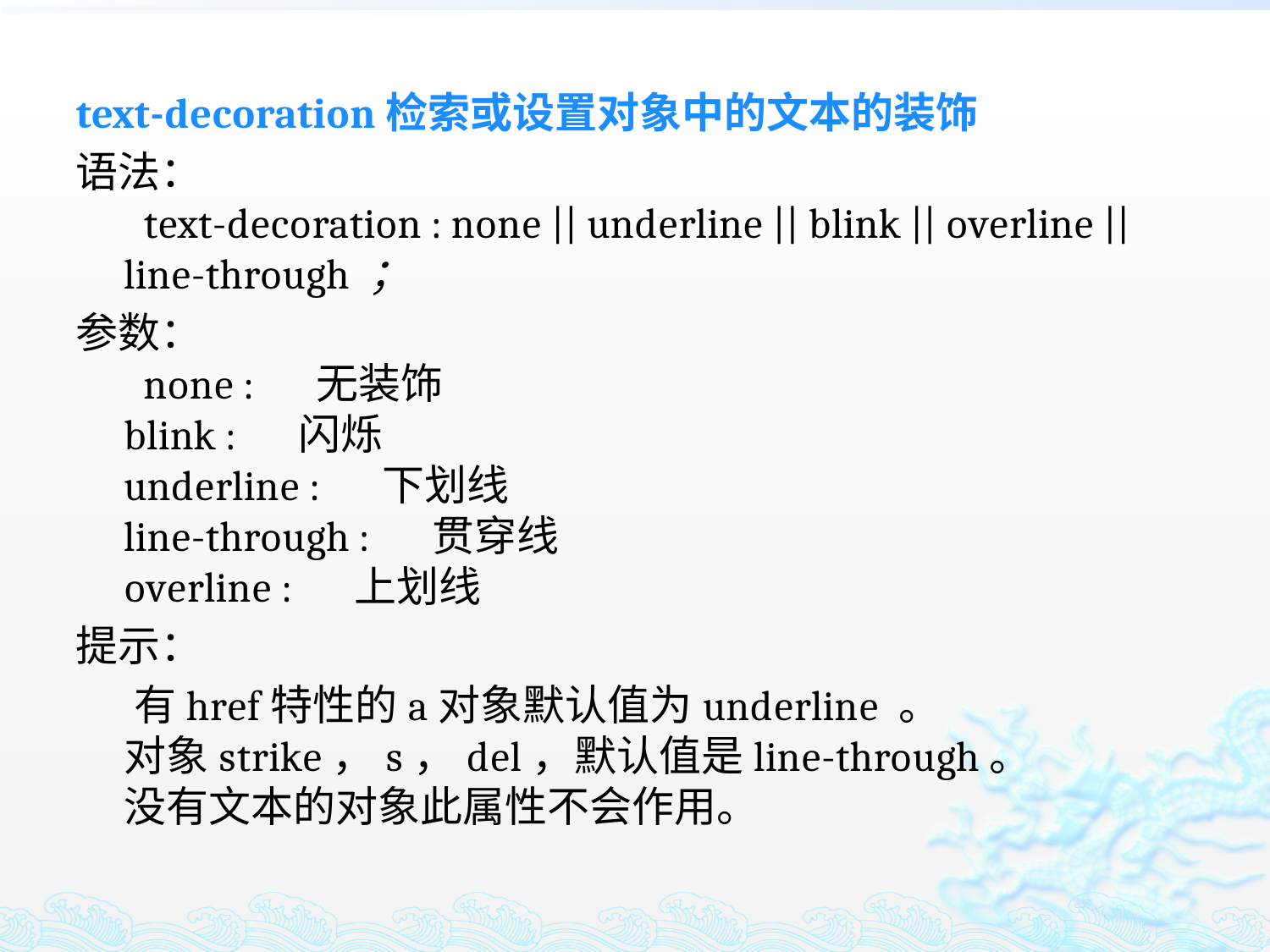

text-decoration检索或设置对象中的文本的装饰
语法：
 text-decoration : none || underline || blink || overline || line-through ；
参数：
 none : 　无装饰
blink : 　闪烁
underline : 　下划线
line-through : 　贯穿线
overline : 　上划线
提示：
     有href特性的a对象默认值为underline 。
对象strike，s，del，默认值是line-through。
没有文本的对象此属性不会作用。